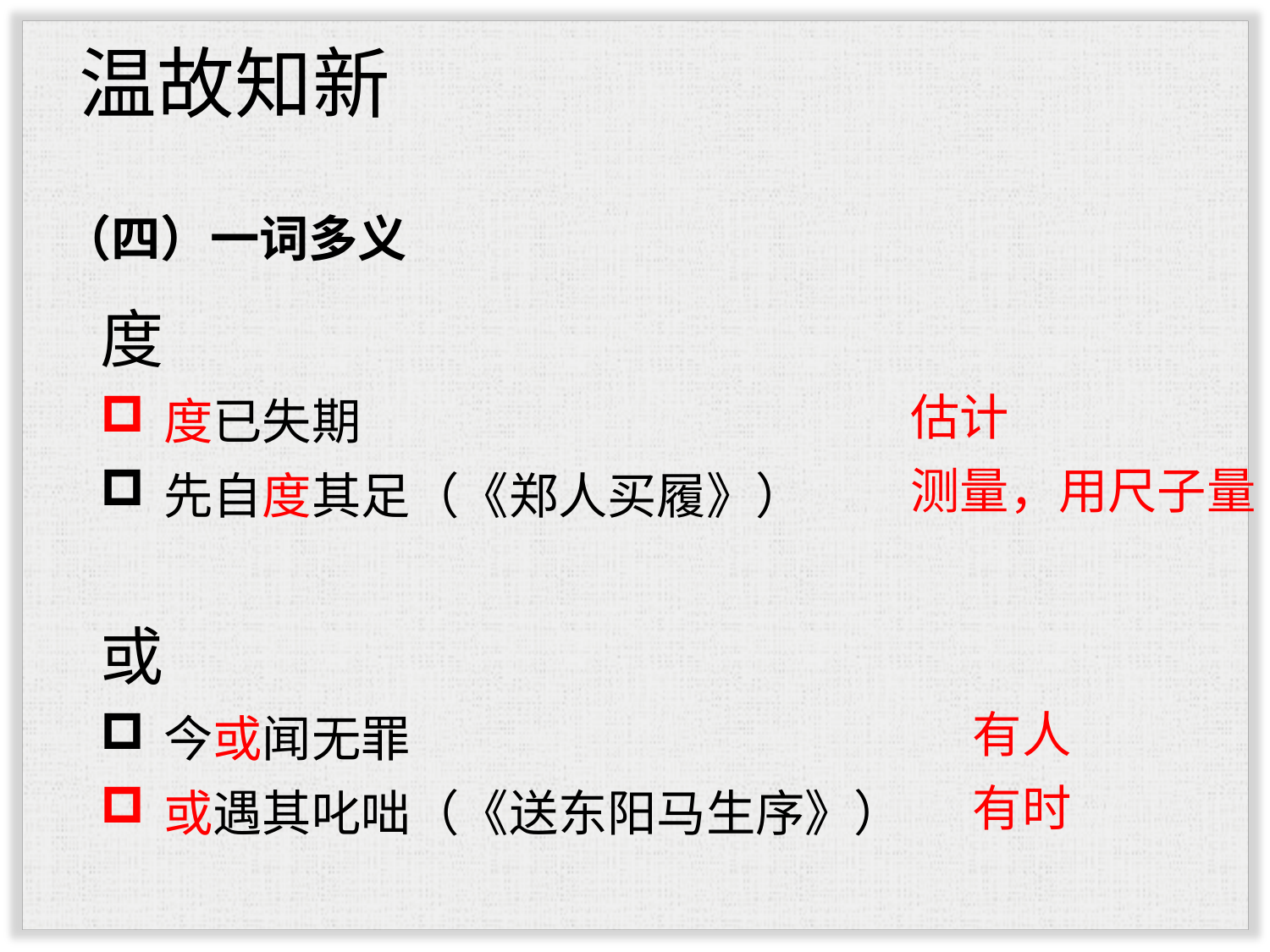

温故知新
（四）一词多义
度
度已失期
先自度其足（《郑人买履》）
估计
测量，用尺子量
或
今或闻无罪
或遇其叱咄（《送东阳马生序》）

有人
有时